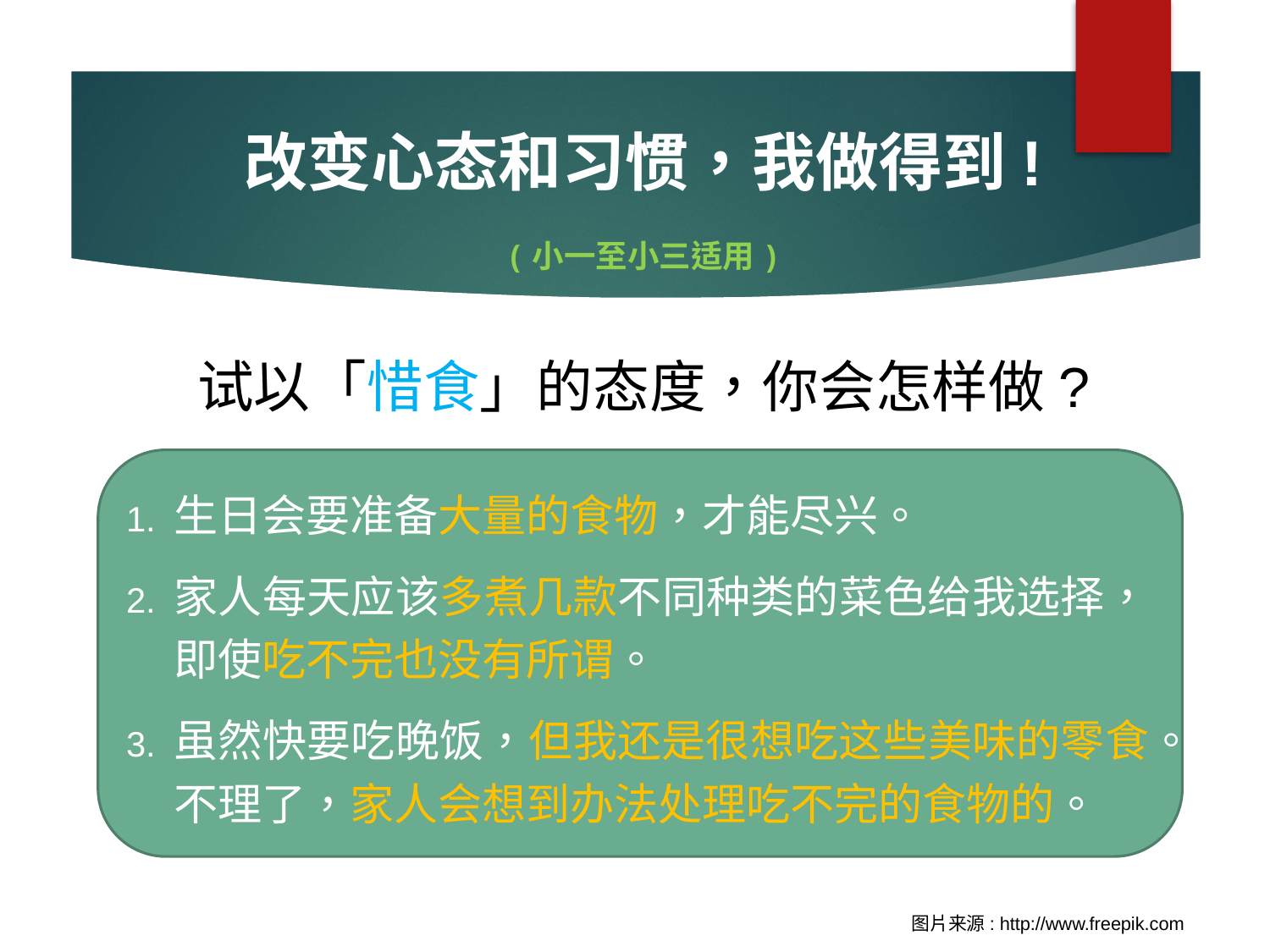

改变心态和习惯，我做得到!
(小一至小三适用)
试以「惜食」的态度，你会怎样做?

生日会要准备大量的食物，才能尽兴。
家人每天应该多煮几款不同种类的菜色给我选择，即使吃不完也没有所谓。
虽然快要吃晚饭，但我还是很想吃这些美味的零食。不理了，家人会想到办法处理吃不完的食物的。

图片来源: http://www.freepik.com